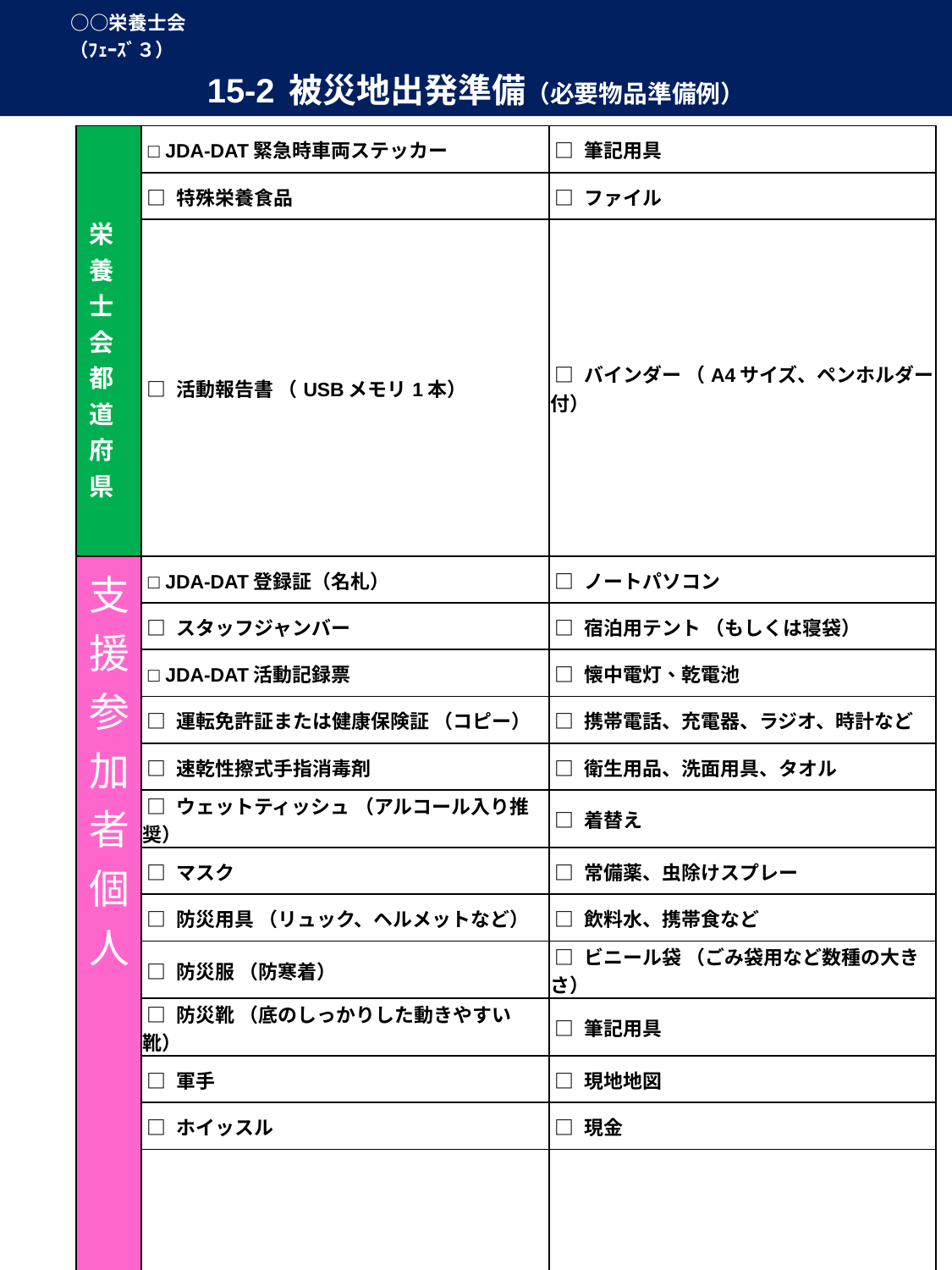

○○栄養士会　　　　　　　　　　　　　　　　　　　　　　　　　　　　　　　　　　　　　　　　　　（ﾌｪｰｽﾞ３）
15-2 被災地出発準備（必要物品準備例）
| 栄養士会都道府県 | □ JDA-DAT緊急時車両ステッカー | □ 筆記用具 |
| --- | --- | --- |
|  | □ 特殊栄養食品 | □ ファイル |
|  | □ 活動報告書 （USBメモリ1本） | □ バインダー （A4サイズ、ペンホルダー付） |
| 支援参加者個人 | □ JDA-DAT登録証（名札） | □ ノートパソコン |
|  | □ スタッフジャンバー | □ 宿泊用テント （もしくは寝袋） |
|  | □ JDA-DAT活動記録票 | □ 懐中電灯、乾電池 |
|  | □ 運転免許証または健康保険証 （コピー） | □ 携帯電話、充電器、ラジオ、時計など |
|  | □ 速乾性擦式手指消毒剤 | □ 衛生用品、洗面用具、タオル |
|  | □ ウェットティッシュ （アルコール入り推奨） | □ 着替え |
|  | □ マスク | □ 常備薬、虫除けスプレー |
|  | □ 防災用具 （リュック、ヘルメットなど） | □ 飲料水、携帯食など |
|  | □ 防災服 （防寒着） | □ ビニール袋 （ごみ袋用など数種の大きさ） |
|  | □ 防災靴 （底のしっかりした動きやすい靴） | □ 筆記用具 |
|  | □ 軍手 | □ 現地地図 |
|  | □ ホイッスル | □ 現金 |
|  | □ カッパ（ポンチョ）や折りたたみ傘などの雨具 |  |
| 参考資料 | 保管場所 |
| --- | --- |
| 災害支援ナース必携マニュアル http://www.nurse.okayama.okayama.jp/relays/download/264/1621/101/2487/?file=/files/libs/2487/202009181259092737.pdf 公益財団法人　石川県県民ホランティアセンター [支援マニュアル] 災害時のボランティアの心構え (ishikawa-npo.jp) 日本栄養士会災害支援チーム活動マニュアルVer.2 活動マニュアル（テキスト編） (dietitian.or.jp)　 　　 　( P22 , P27 参照 ) | 災害支援ナース：公益社団法人岡山県看護協会 http://www.nurse.okayama.okayama.jp/publics/index/264/ 公益財団法人　石川県県民ホランティアセンター [支援マニュアル] 災害時のボランティアの心構え (ishikawa-npo.jp) 災害支援：日本栄養士会ホームページ 公益社団法人 日本栄養士会 (dietitian.or.jp) |